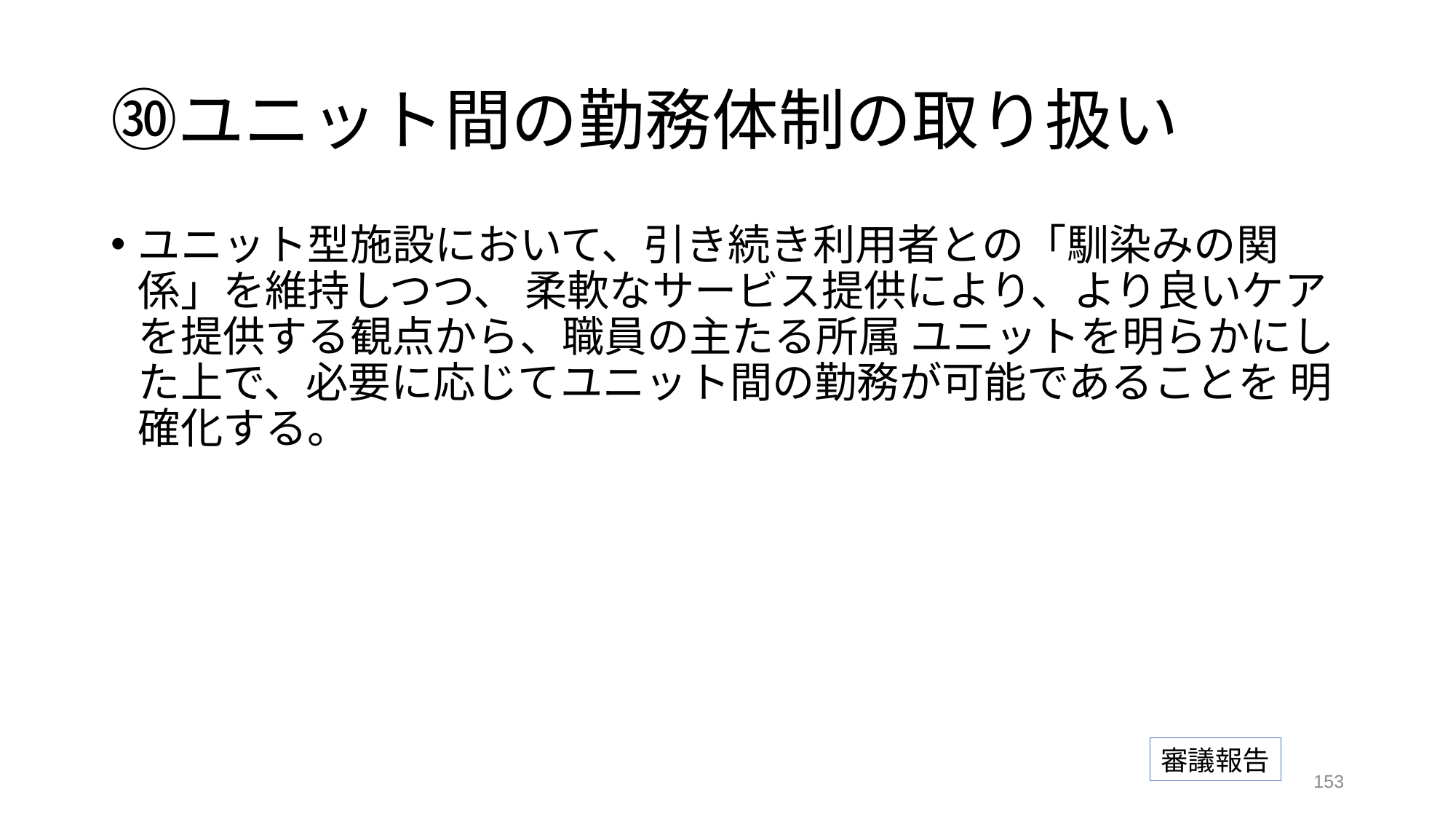

# ㉚ユニット間の勤務体制の取り扱い
ユニット型施設において、引き続き利用者との「馴染みの関係」を維持しつつ、 柔軟なサービス提供により、より良いケアを提供する観点から、職員の主たる所属 ユニットを明らかにした上で、必要に応じてユニット間の勤務が可能であることを 明確化する。
審議報告
153